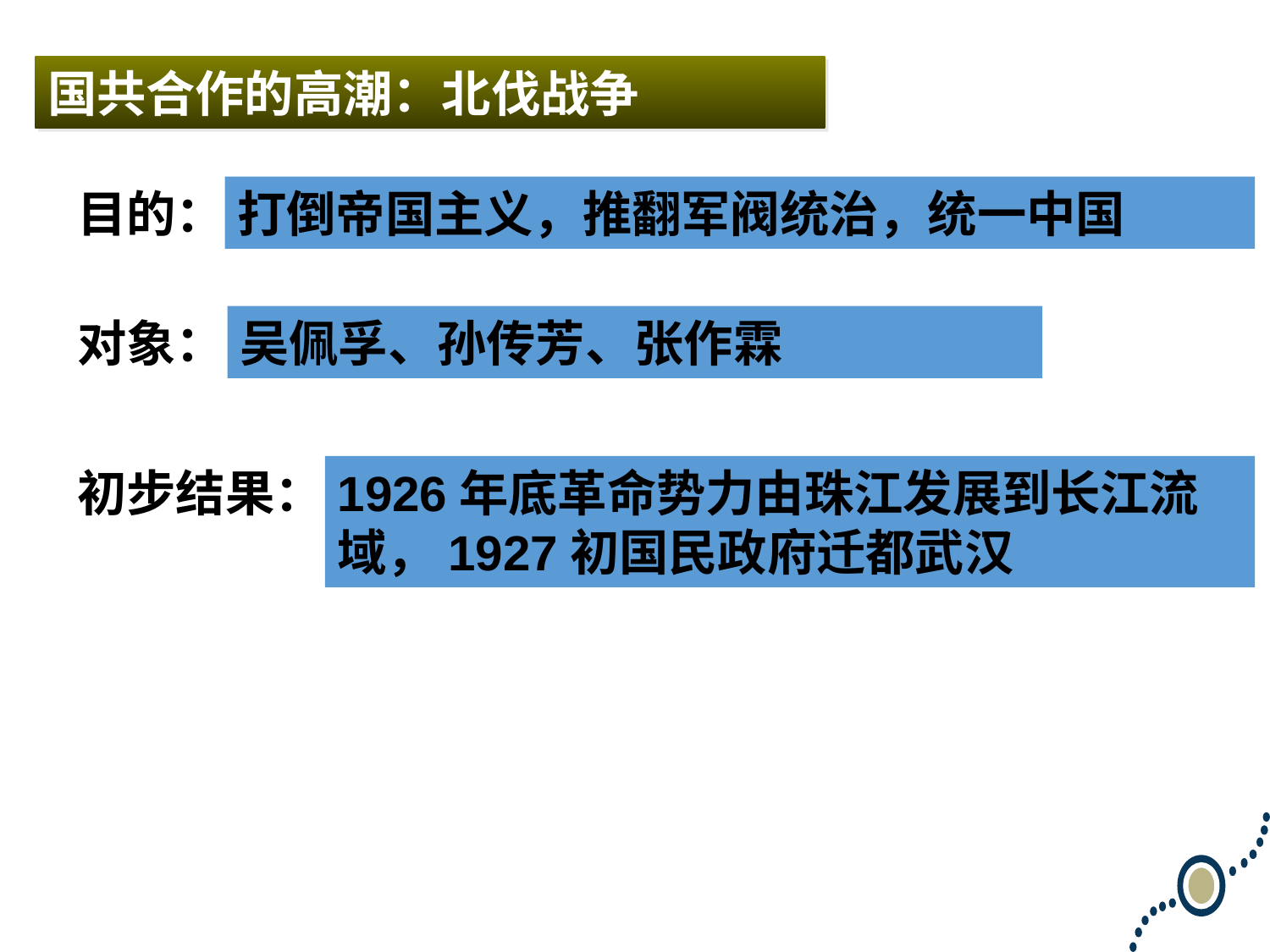

国共合作的高潮：北伐战争
目的：
打倒帝国主义，推翻军阀统治，统一中国
对象：
吴佩孚、孙传芳、张作霖
初步结果：
1926年底革命势力由珠江发展到长江流域，1927初国民政府迁都武汉